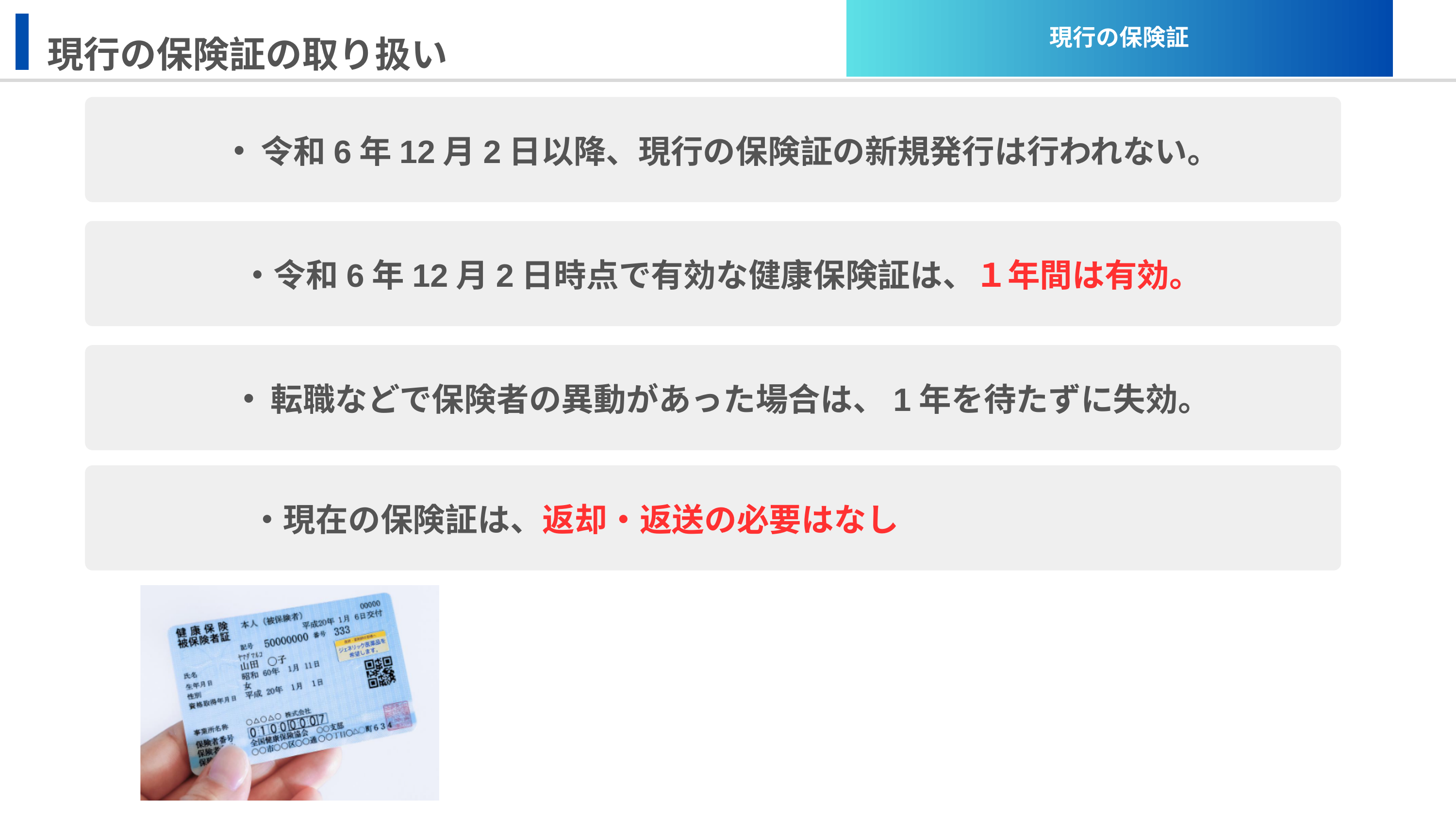

現行の保険証

現行の保険証の取り扱い

令和6年12月2日以降、現行の保険証の新規発行は行われない。

　　  ・令和6年12月2日時点で有効な健康保険証は、１年間は有効。

転職などで保険者の異動があった場合は、1年を待たずに失効。

           ・現在の保険証は、返却・返送の必要はなし